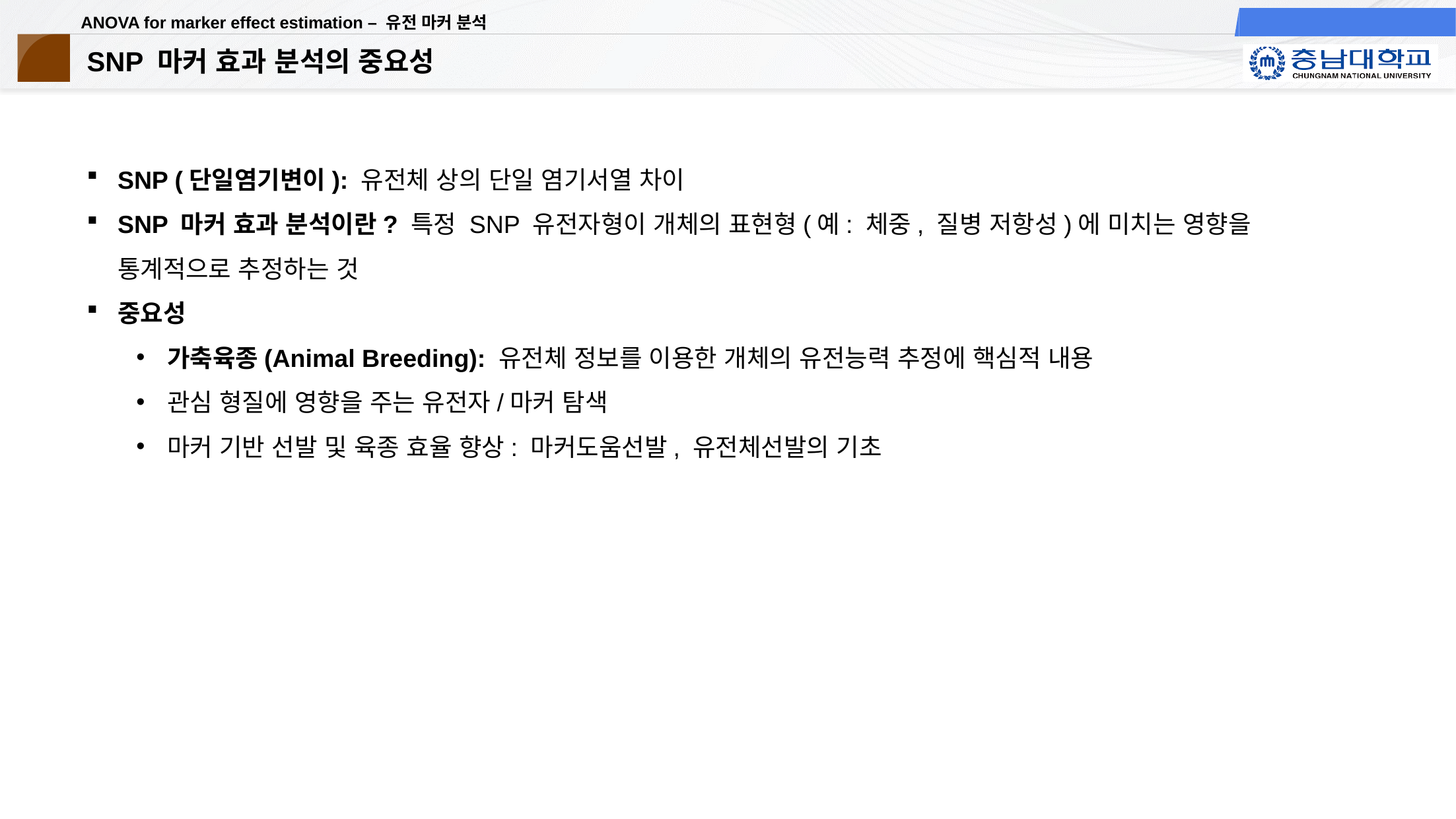

# SNP 마커 효과 분석의 중요성
SNP (단일염기변이): 유전체 상의 단일 염기서열 차이
SNP 마커 효과 분석이란? 특정 SNP 유전자형이 개체의 표현형(예: 체중, 질병 저항성)에 미치는 영향을 통계적으로 추정하는 것
중요성
가축육종(Animal Breeding): 유전체 정보를 이용한 개체의 유전능력 추정에 핵심적 내용
관심 형질에 영향을 주는 유전자/마커 탐색
마커 기반 선발 및 육종 효율 향상: 마커도움선발, 유전체선발의 기초